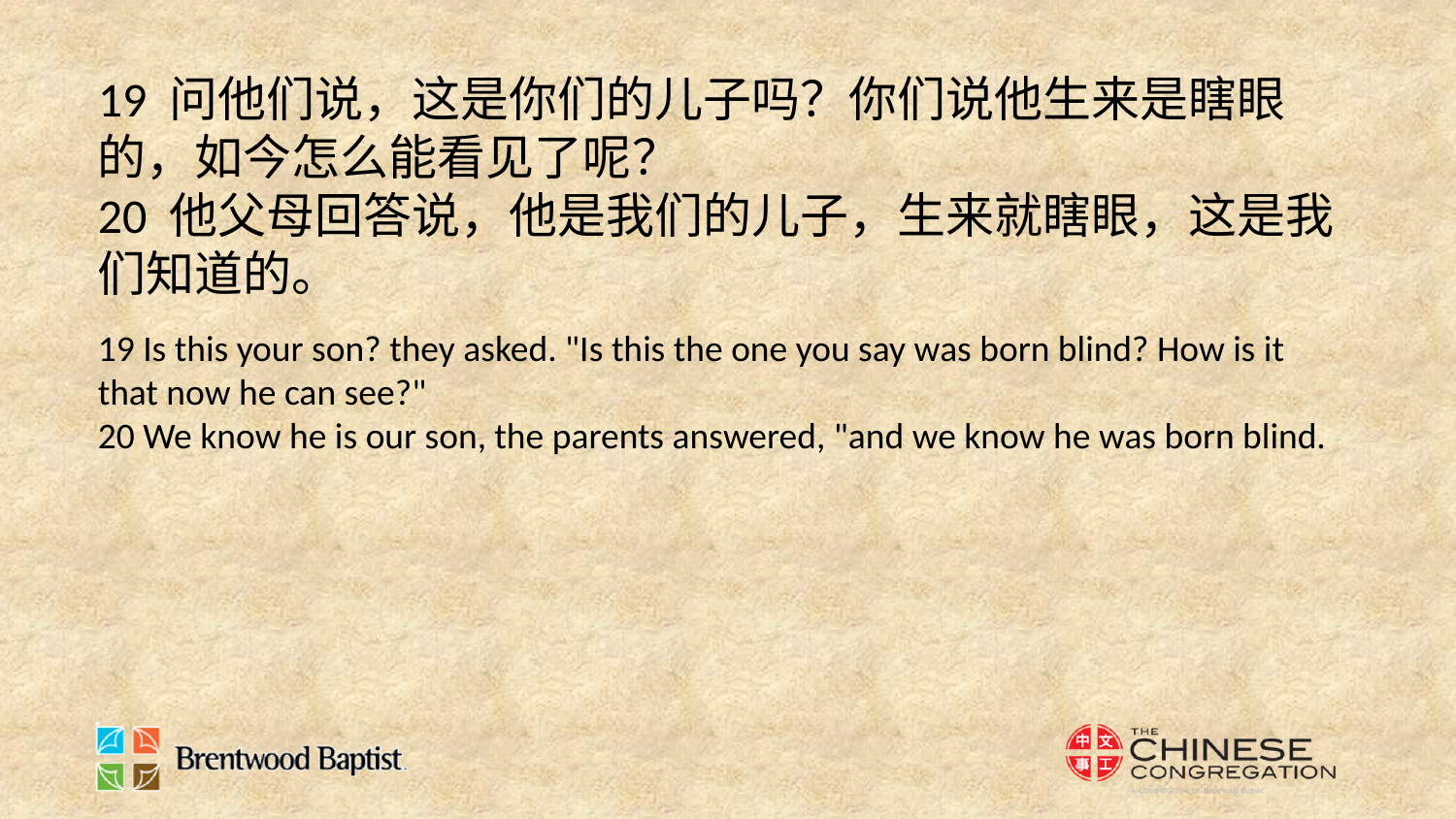

19 问他们说，这是你们的儿子吗？你们说他生来是瞎眼的，如今怎么能看见了呢？
20 他父母回答说，他是我们的儿子，生来就瞎眼，这是我们知道的。

19 Is this your son? they asked. "Is this the one you say was born blind? How is it that now he can see?"
20 We know he is our son, the parents answered, "and we know he was born blind.